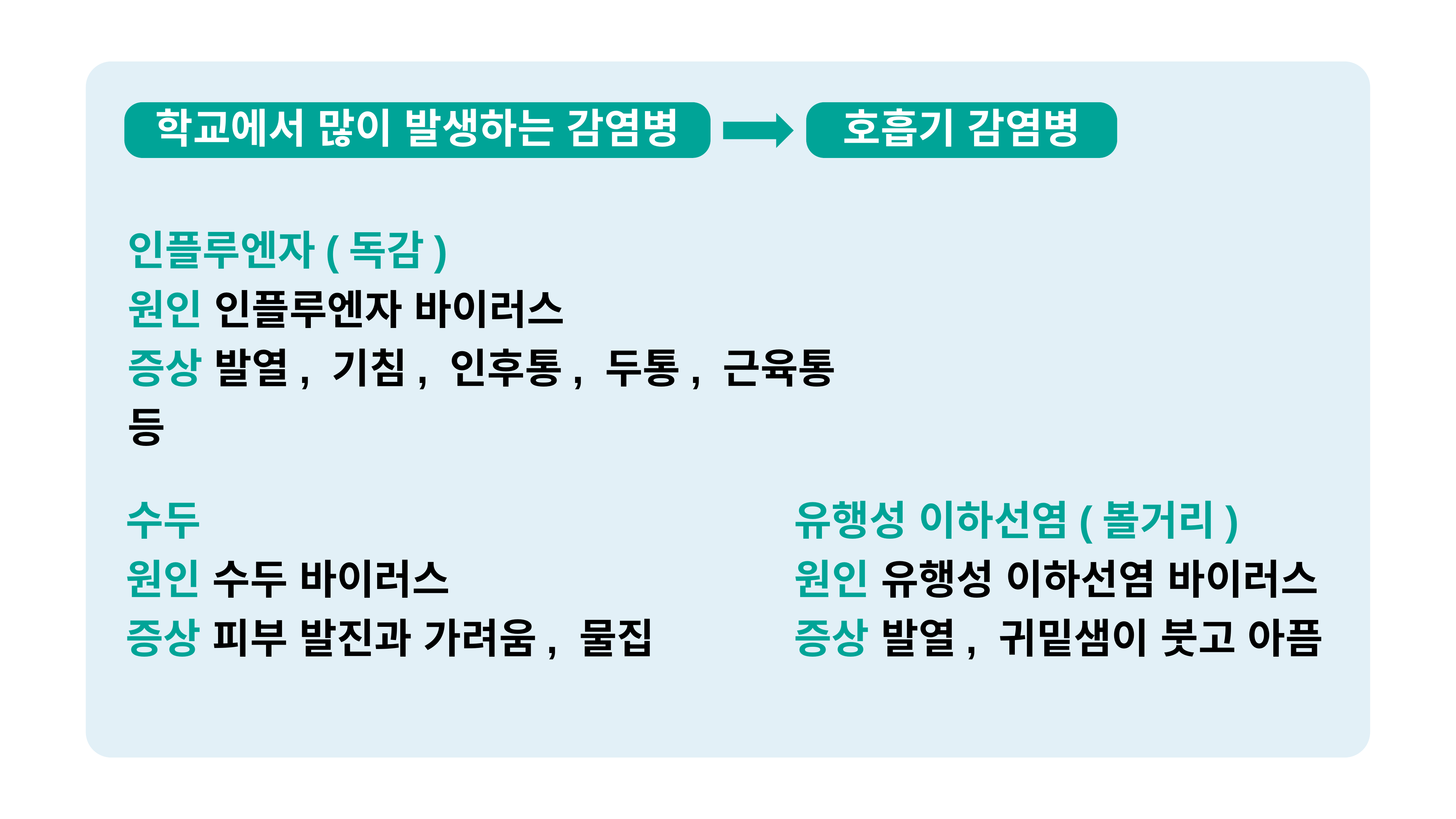

학교에서 많이 발생하는 감염병

호흡기 감염병

인플루엔자(독감)
원인 인플루엔자 바이러스
증상 발열, 기침, 인후통, 두통, 근육통 등
수두
원인 수두 바이러스
증상 피부 발진과 가려움, 물집
유행성 이하선염(볼거리)
원인 유행성 이하선염 바이러스
증상 발열, 귀밑샘이 붓고 아픔